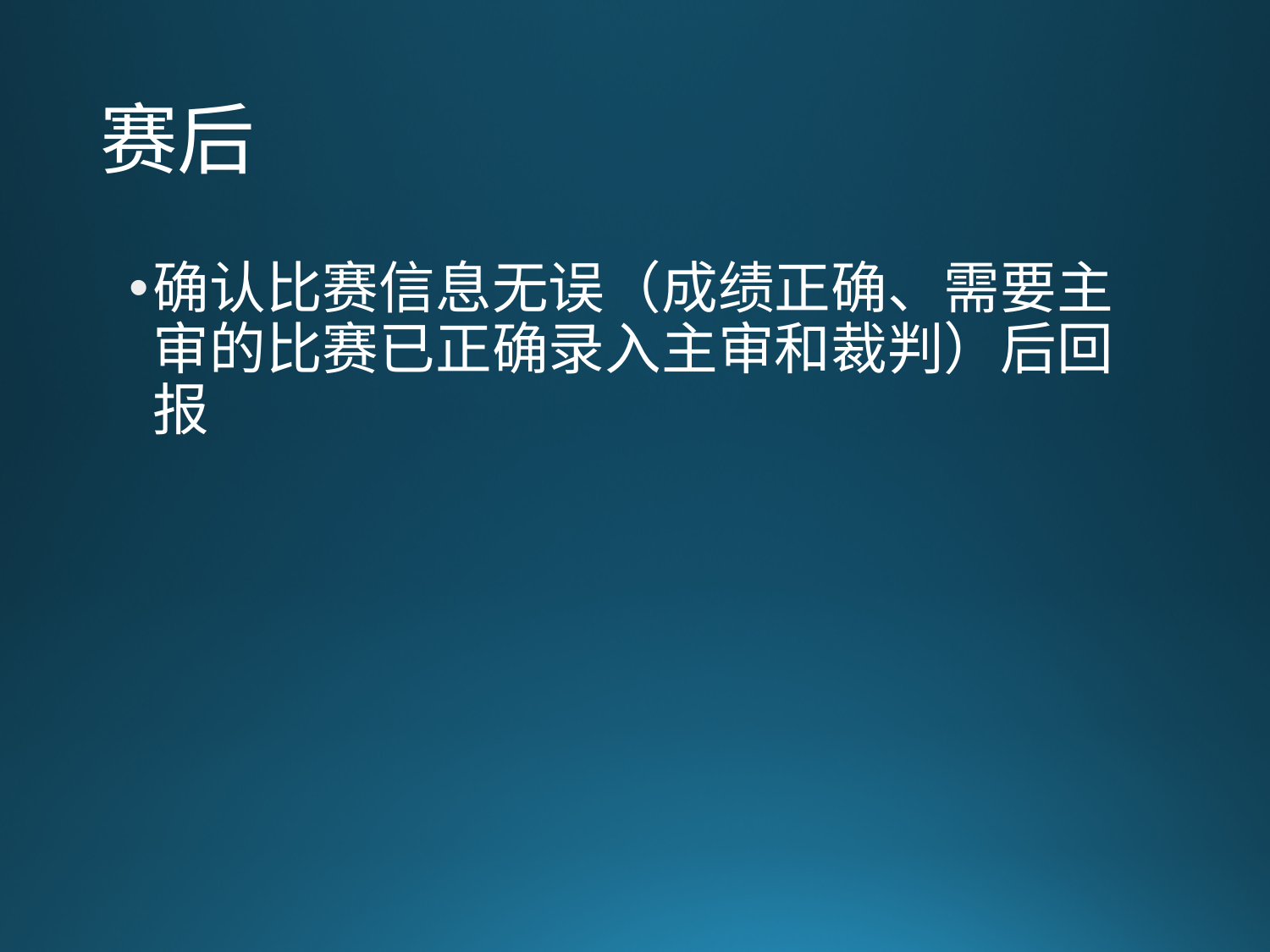

# 赛后
确认比赛信息无误（成绩正确、需要主审的比赛已正确录入主审和裁判）后回报